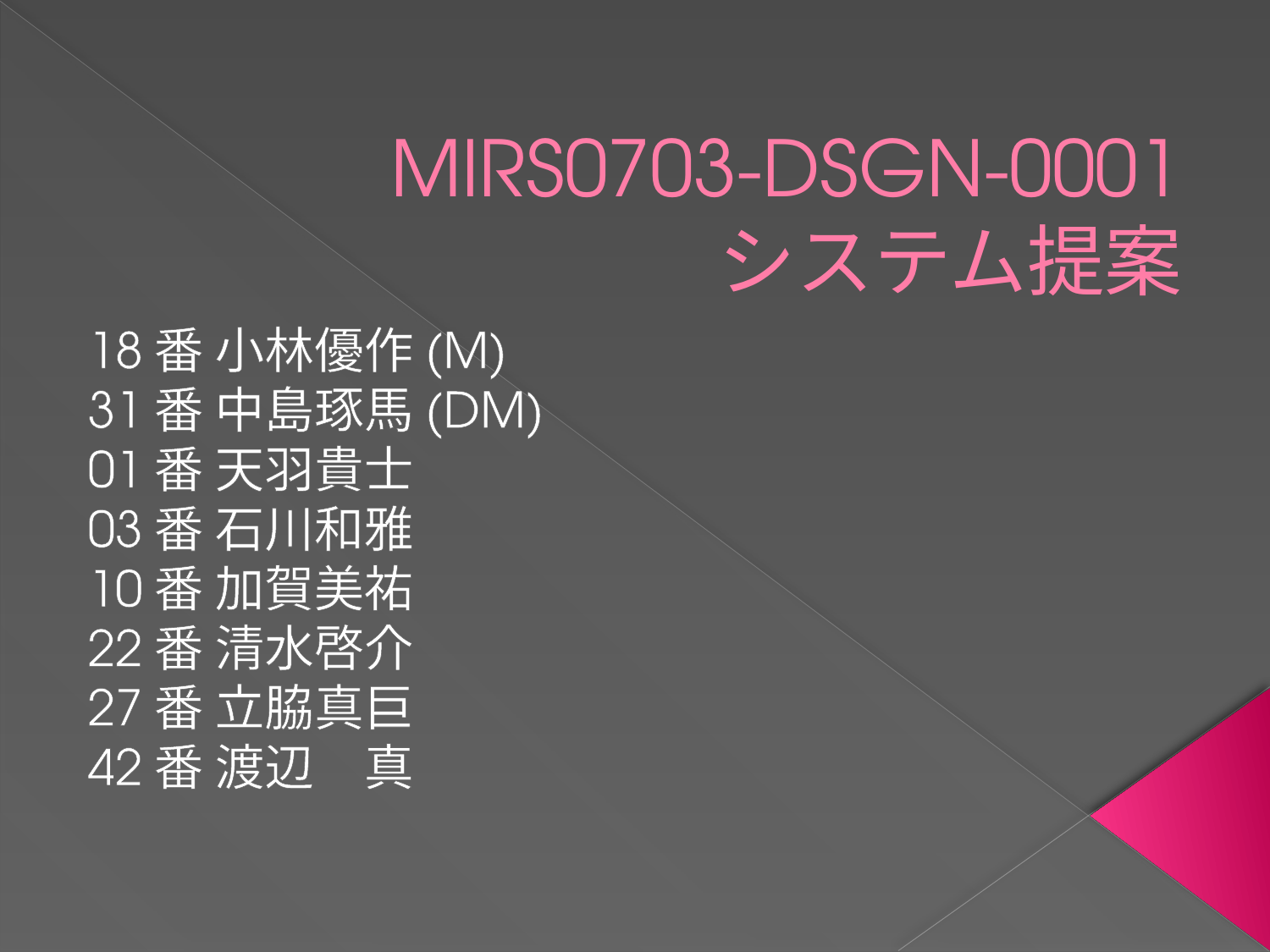

# MIRS0703-DSGN-0001 システム提案
18番 小林優作(M)
31番 中島琢馬(DM)
01番 天羽貴士
03番 石川和雅
10番 加賀美祐
22番 清水啓介
27番 立脇真巨
42番 渡辺　真